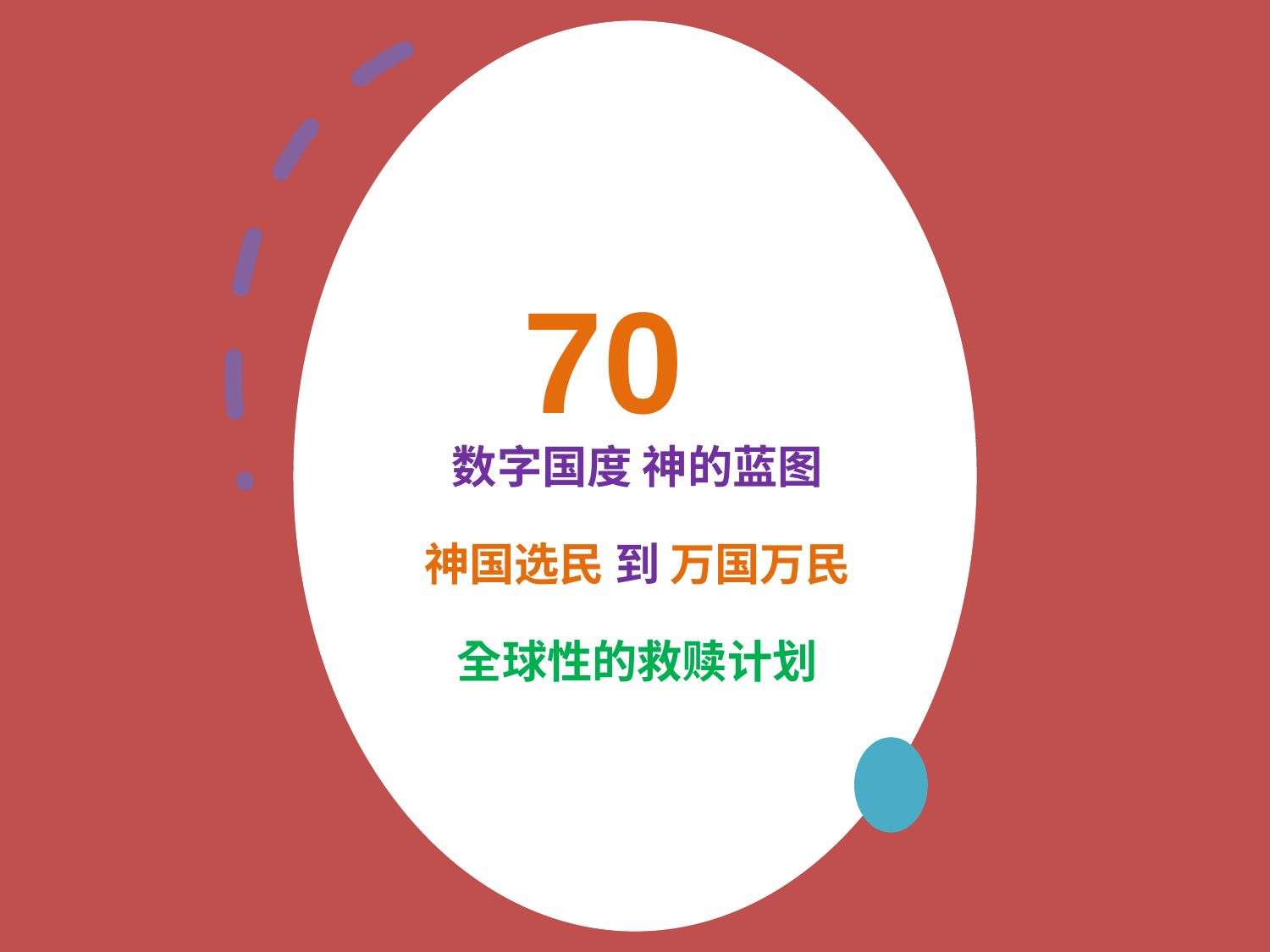

# 70 数字国度 神的蓝图 神国选民 到 万国万民 全球性的救赎计划